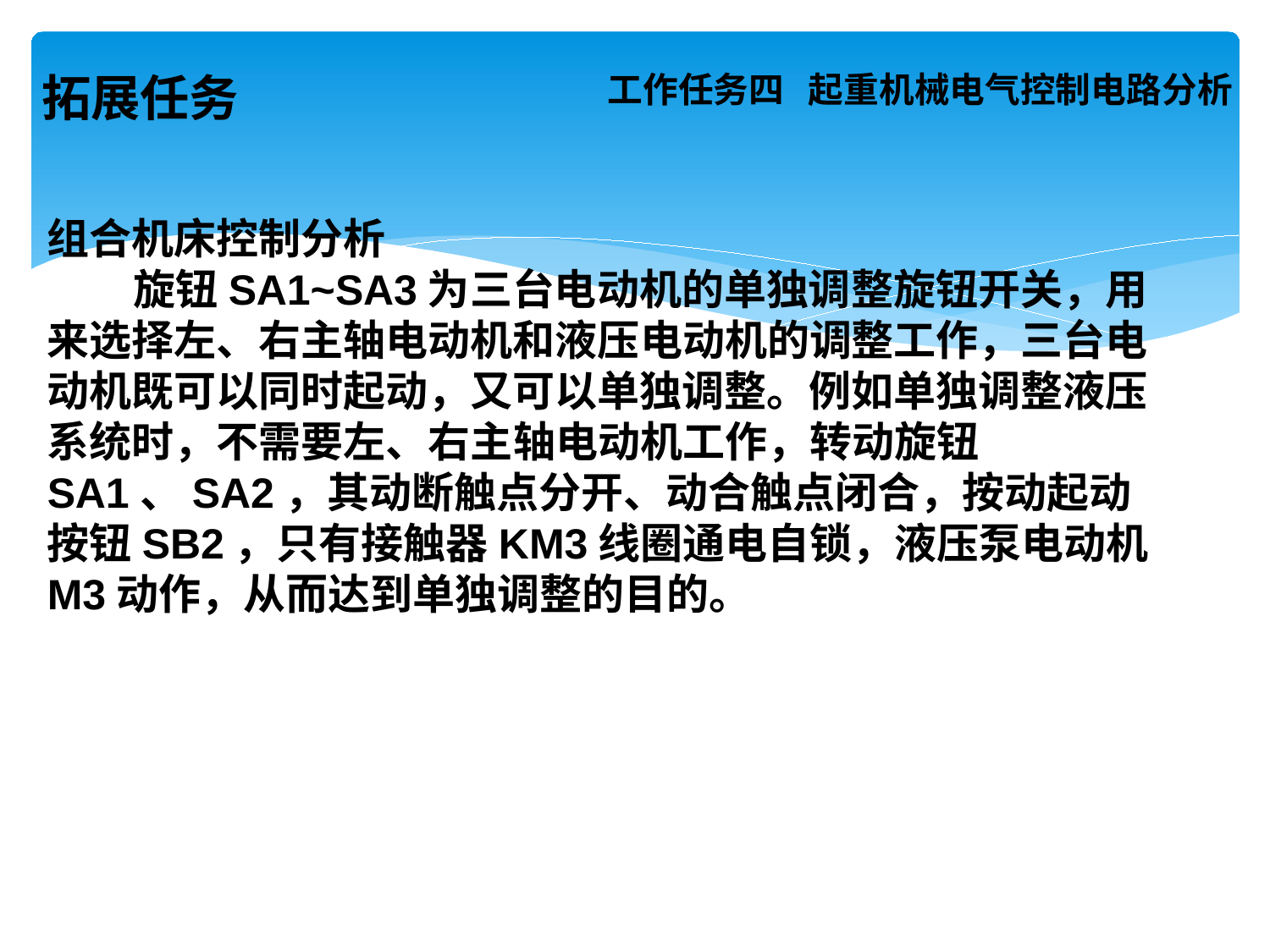

工作任务四   起重机械电气控制电路分析
拓展任务
组合机床控制分析
        旋钮SA1~SA3为三台电动机的单独调整旋钮开关，用来选择左、右主轴电动机和液压电动机的调整工作，三台电动机既可以同时起动，又可以单独调整。例如单独调整液压系统时，不需要左、右主轴电动机工作，转动旋钮SA1、SA2，其动断触点分开、动合触点闭合，按动起动按钮SB2，只有接触器KM3线圈通电自锁，液压泵电动机M3动作，从而达到单独调整的目的。